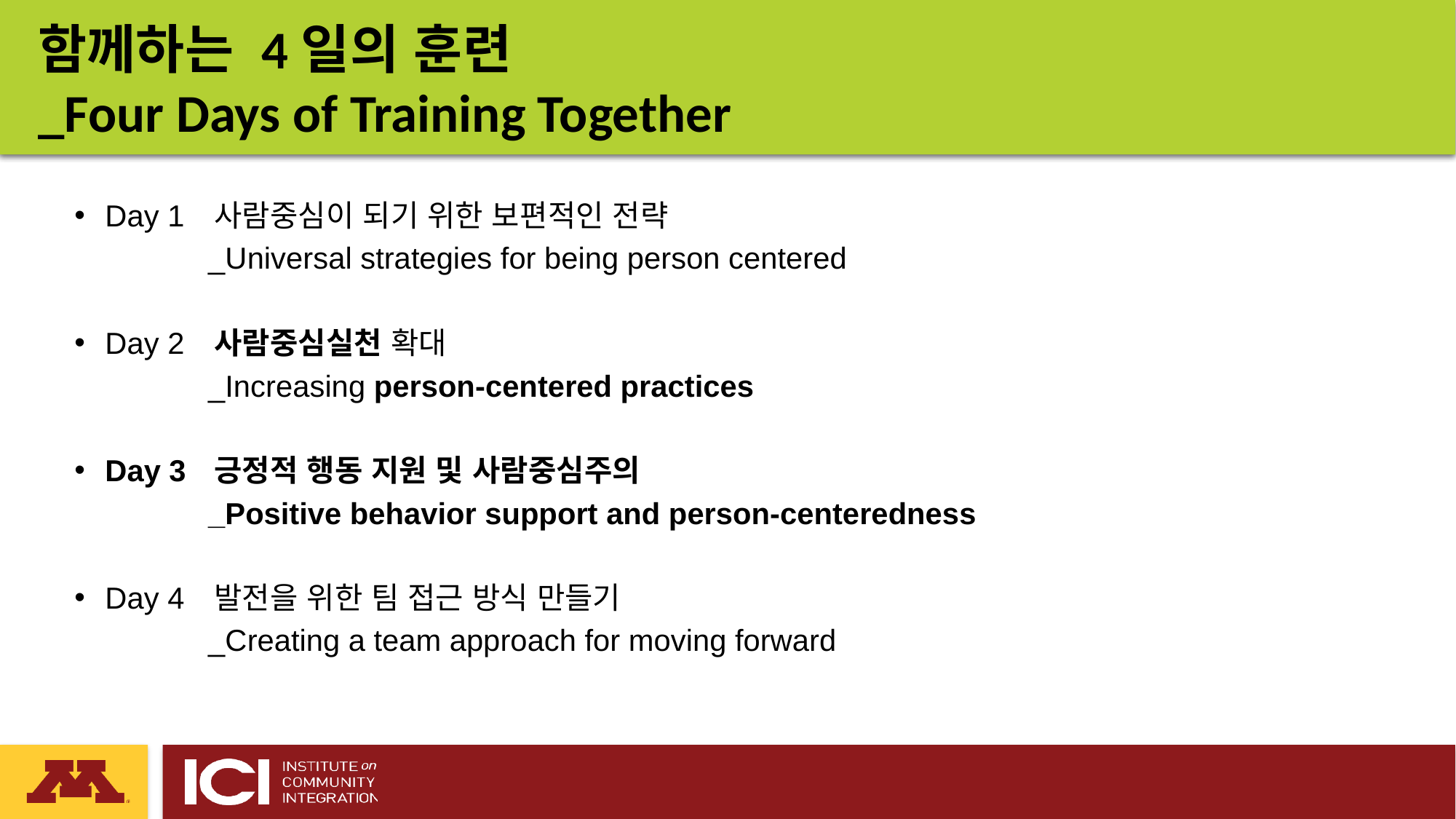

# 함께하는 4일의 훈련 _Four Days of Training Together
Day 1 	사람중심이 되기 위한 보편적인 전략
                _Universal strategies for being person centered

Day 2 	사람중심실천 확대
                _Increasing person-centered practices

Day 3	긍정적 행동 지원 및 사람중심주의
                _Positive behavior support and person-centeredness

Day 4	발전을 위한 팀 접근 방식 만들기
                _Creating a team approach for moving forward